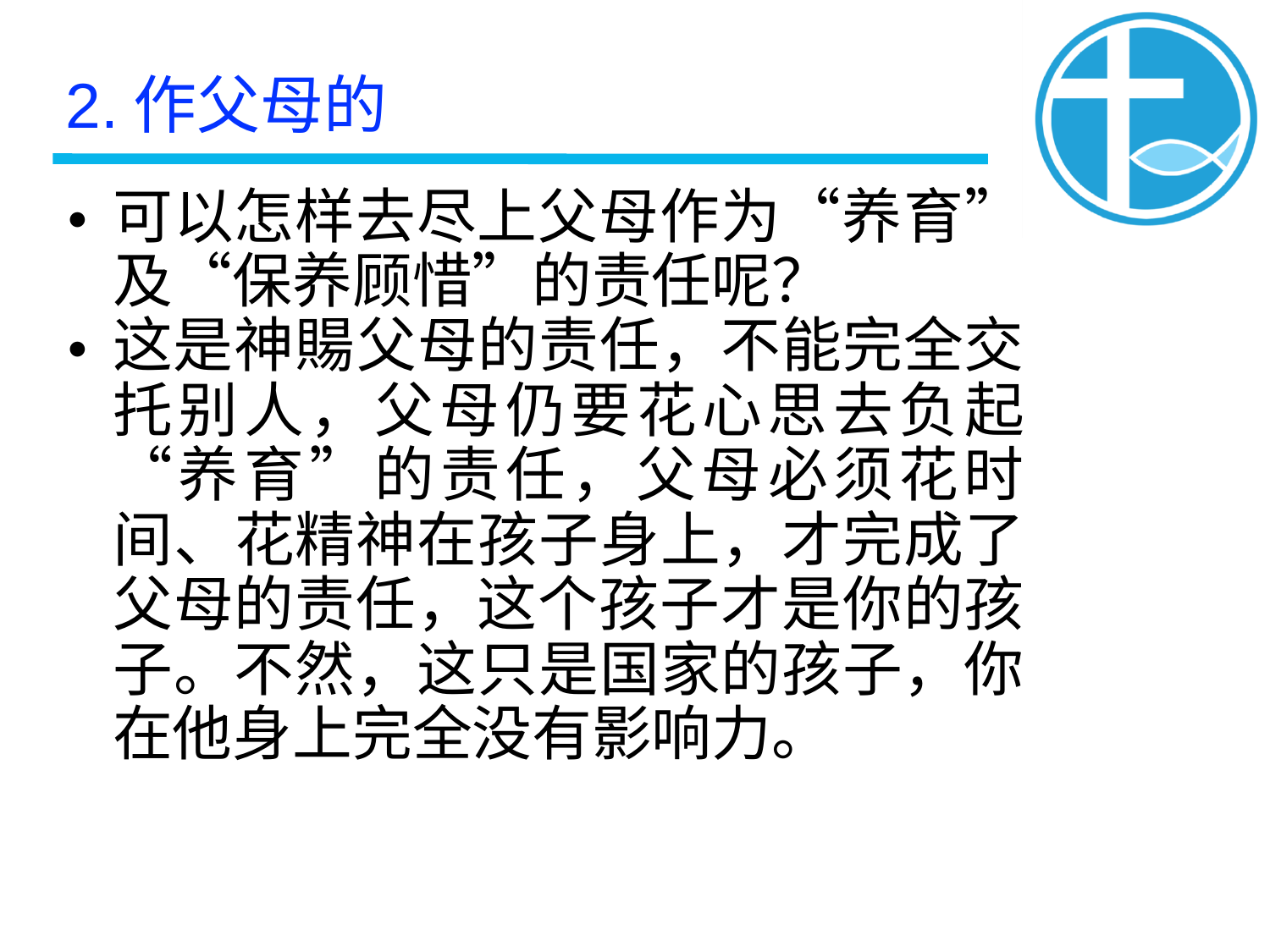

2.作父母的
可以怎样去尽上父母作为“养育”及“保养顾惜”的责任呢？
这是神𧶽父母的责任，不能完全交托别人，父母仍要花心思去负起“养育”的责任，父母必须花时间、花精神在孩子身上，才完成了父母的责任，这个孩子才是你的孩子。不然，这只是国家的孩子，你在他身上完全没有影响力。